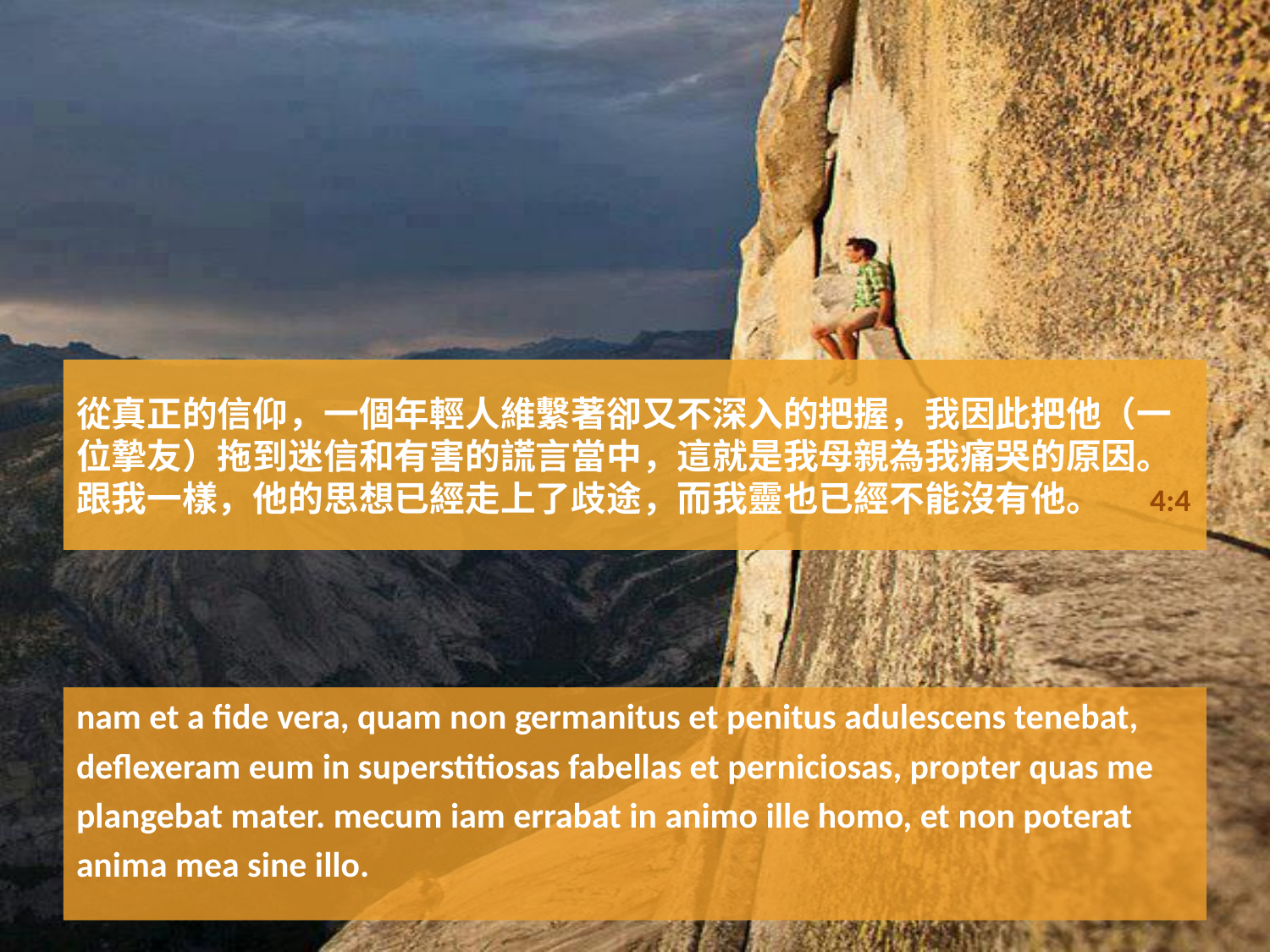

# 從真正的信仰，一個年輕人維繫著卻又不深入的把握，我因此把他（一位摯友）拖到迷信和有害的謊言當中，這就是我母親為我痛哭的原因。跟我一樣，他的思想已經走上了歧途，而我靈也已經不能沒有他。     4:4

nam et a fide vera, quam non germanitus et penitus adulescens tenebat,
deflexeram eum in superstitiosas fabellas et perniciosas, propter quas me
plangebat mater. mecum iam errabat in animo ille homo, et non poterat
anima mea sine illo.